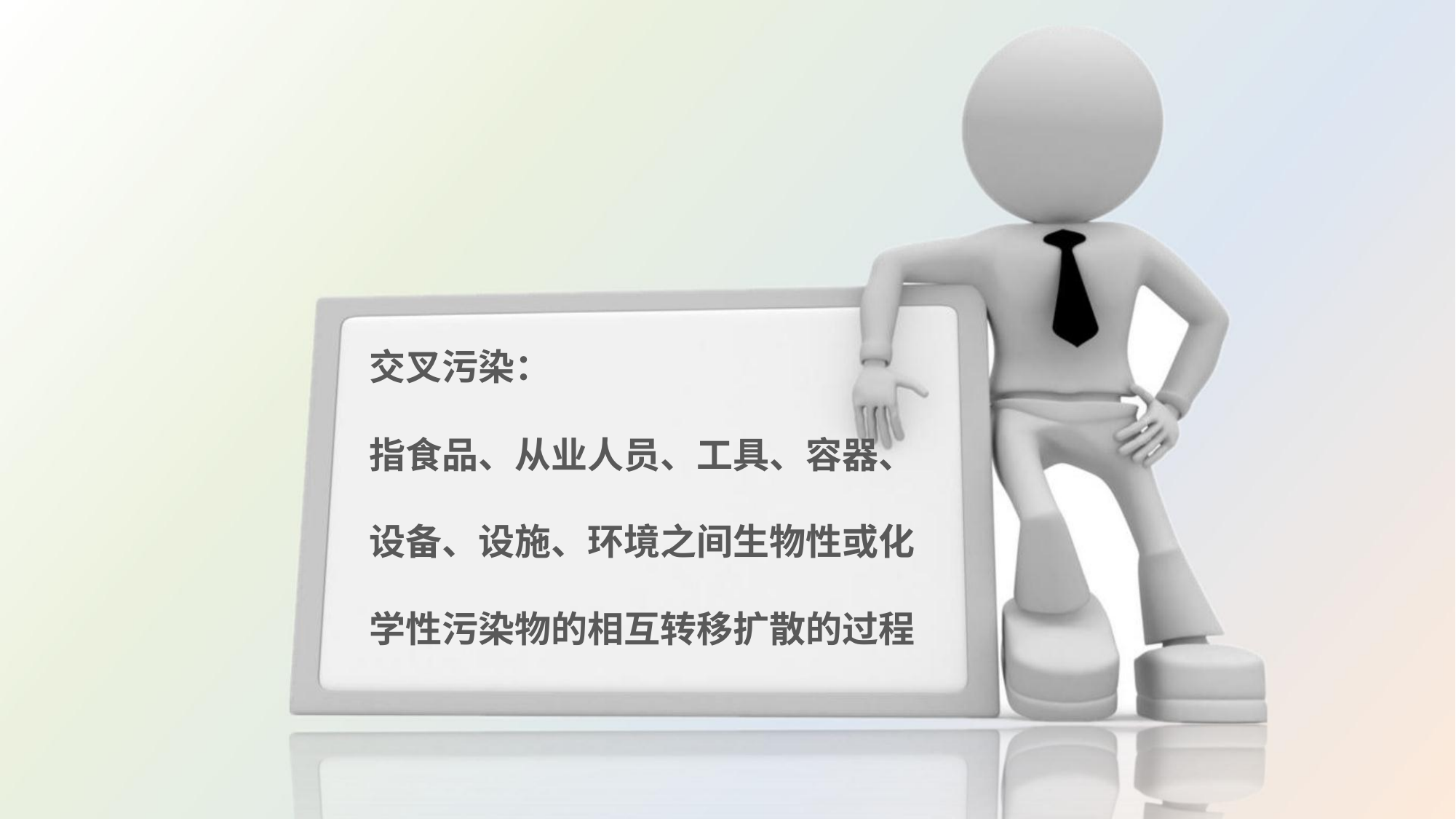

交叉污染：
指食品、从业人员、工具、容器、
设备、设施、环境之间生物性或化
学性污染物的相互转移扩散的过程